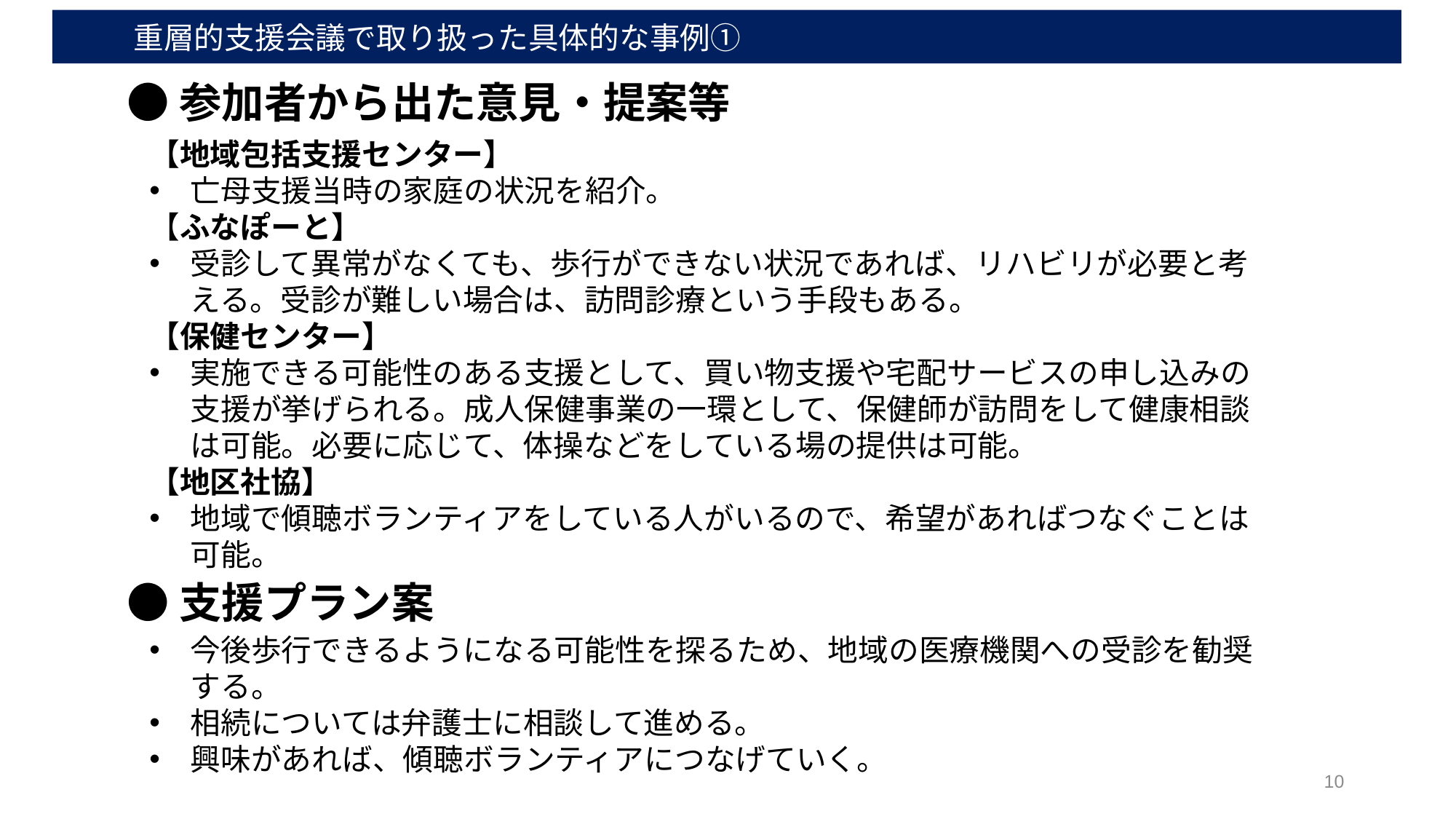

重層的支援会議で取り扱った具体的な事例①
●参加者から出た意見・提案等
【地域包括支援センター】
亡母支援当時の家庭の状況を紹介。
【ふなぽーと】
受診して異常がなくても、歩行ができない状況であれば、リハビリが必要と考える。受診が難しい場合は、訪問診療という手段もある。
【保健センター】
実施できる可能性のある支援として、買い物支援や宅配サービスの申し込みの支援が挙げられる。成人保健事業の一環として、保健師が訪問をして健康相談は可能。必要に応じて、体操などをしている場の提供は可能。
【地区社協】
地域で傾聴ボランティアをしている人がいるので、希望があればつなぐことは可能。
●支援プラン案

今後歩行できるようになる可能性を探るため、地域の医療機関への受診を勧奨する。
相続については弁護士に相談して進める。
興味があれば、傾聴ボランティアにつなげていく。
10